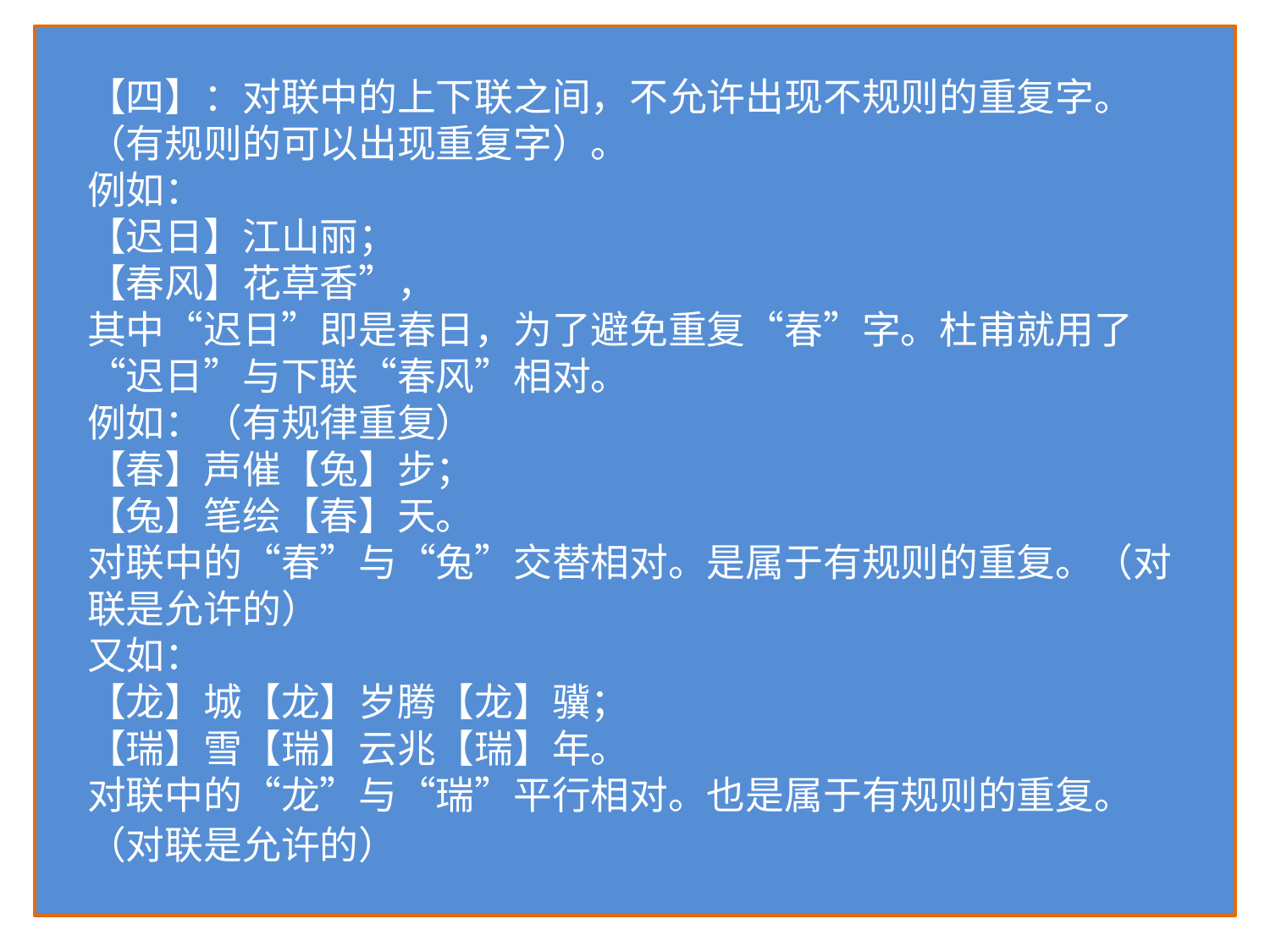

【四】：对联中的上下联之间，不允许出现不规则的重复字。（有规则的可以出现重复字）。
例如：
【迟日】江山丽；
【春风】花草香”，
其中“迟日”即是春日，为了避免重复“春”字。杜甫就用了“迟日”与下联“春风”相对。
例如：（有规律重复）
【春】声催【兔】步；
【兔】笔绘【春】天。
对联中的“春”与“兔”交替相对。是属于有规则的重复。（对联是允许的）
又如：
【龙】城【龙】岁腾【龙】骥；
【瑞】雪【瑞】云兆【瑞】年。
对联中的“龙”与“瑞”平行相对。也是属于有规则的重复。（对联是允许的）